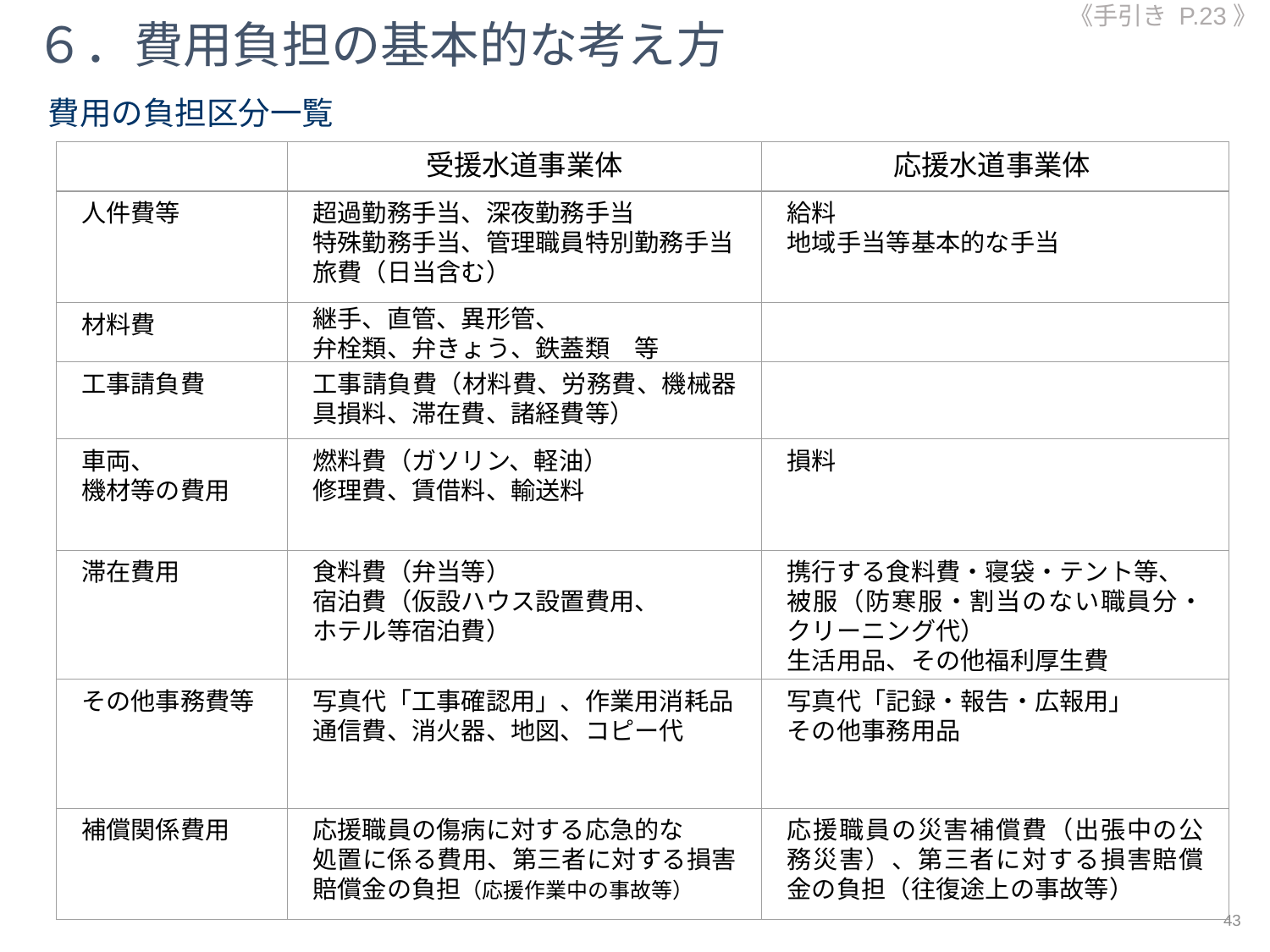

《手引き P.23》
６．費用負担の基本的な考え方
# 費用の負担区分一覧

受援水道事業体

応援水道事業体

人件費等

超過勤務手当、深夜勤務手当
特殊勤務手当、管理職員特別勤務手当
旅費（日当含む）

給料
地域手当等基本的な手当

継手、直管、異形管、
弁栓類、弁きょう、鉄蓋類　等

材料費

工事請負費

工事請負費（材料費、労務費、機械器具損料、滞在費、諸経費等）

車両、
機材等の費用

燃料費（ガソリン、軽油）
修理費、賃借料、輸送料

損料

滞在費用

食料費（弁当等）
宿泊費（仮設ハウス設置費用、
ホテル等宿泊費）

携行する食料費・寝袋・テント等、
被服（防寒服・割当のない職員分・クリーニング代）
生活用品、その他福利厚生費

その他事務費等

写真代「工事確認用」、作業用消耗品
通信費、消火器、地図、コピー代

写真代「記録・報告・広報用」
その他事務用品

補償関係費用

応援職員の傷病に対する応急的な
処置に係る費用、第三者に対する損害賠償金の負担（応援作業中の事故等）

応援職員の災害補償費（出張中の公務災害）、第三者に対する損害賠償金の負担（往復途上の事故等）
43